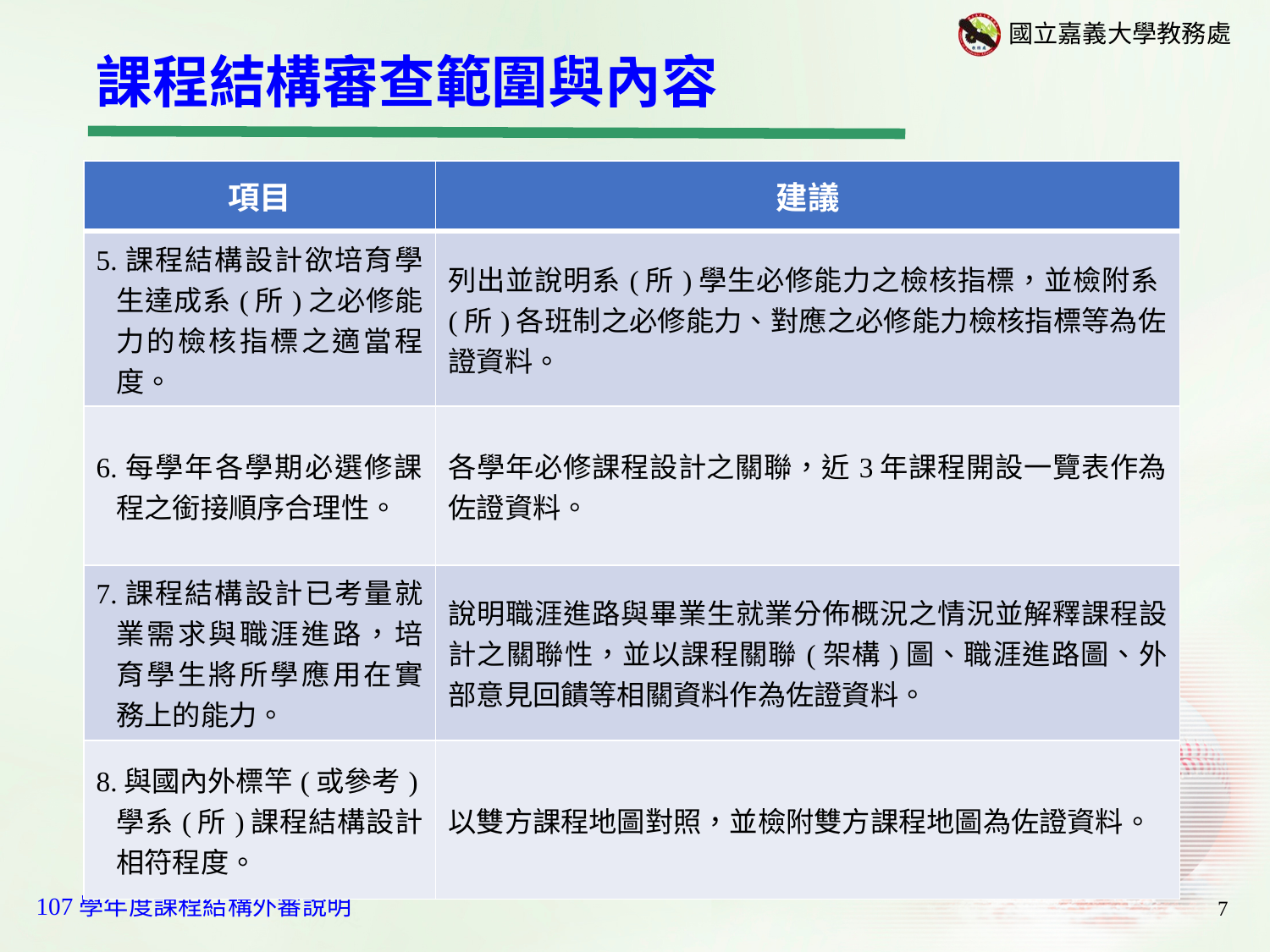

課程結構審查範圍與內容
| 項目 | 建議 |
| --- | --- |
| 5.課程結構設計欲培育學生達成系(所)之必修能力的檢核指標之適當程度。 | 列出並說明系(所)學生必修能力之檢核指標，並檢附系(所)各班制之必修能力、對應之必修能力檢核指標等為佐證資料。 |
| 6.每學年各學期必選修課程之銜接順序合理性。 | 各學年必修課程設計之關聯，近3年課程開設一覽表作為佐證資料。 |
| 7.課程結構設計已考量就業需求與職涯進路，培育學生將所學應用在實務上的能力。 | 說明職涯進路與畢業生就業分佈概況之情況並解釋課程設計之關聯性，並以課程關聯(架構)圖、職涯進路圖、外部意見回饋等相關資料作為佐證資料。 |
| 8.與國內外標竿(或參考)學系(所)課程結構設計相符程度。 | 以雙方課程地圖對照，並檢附雙方課程地圖為佐證資料。 |
7